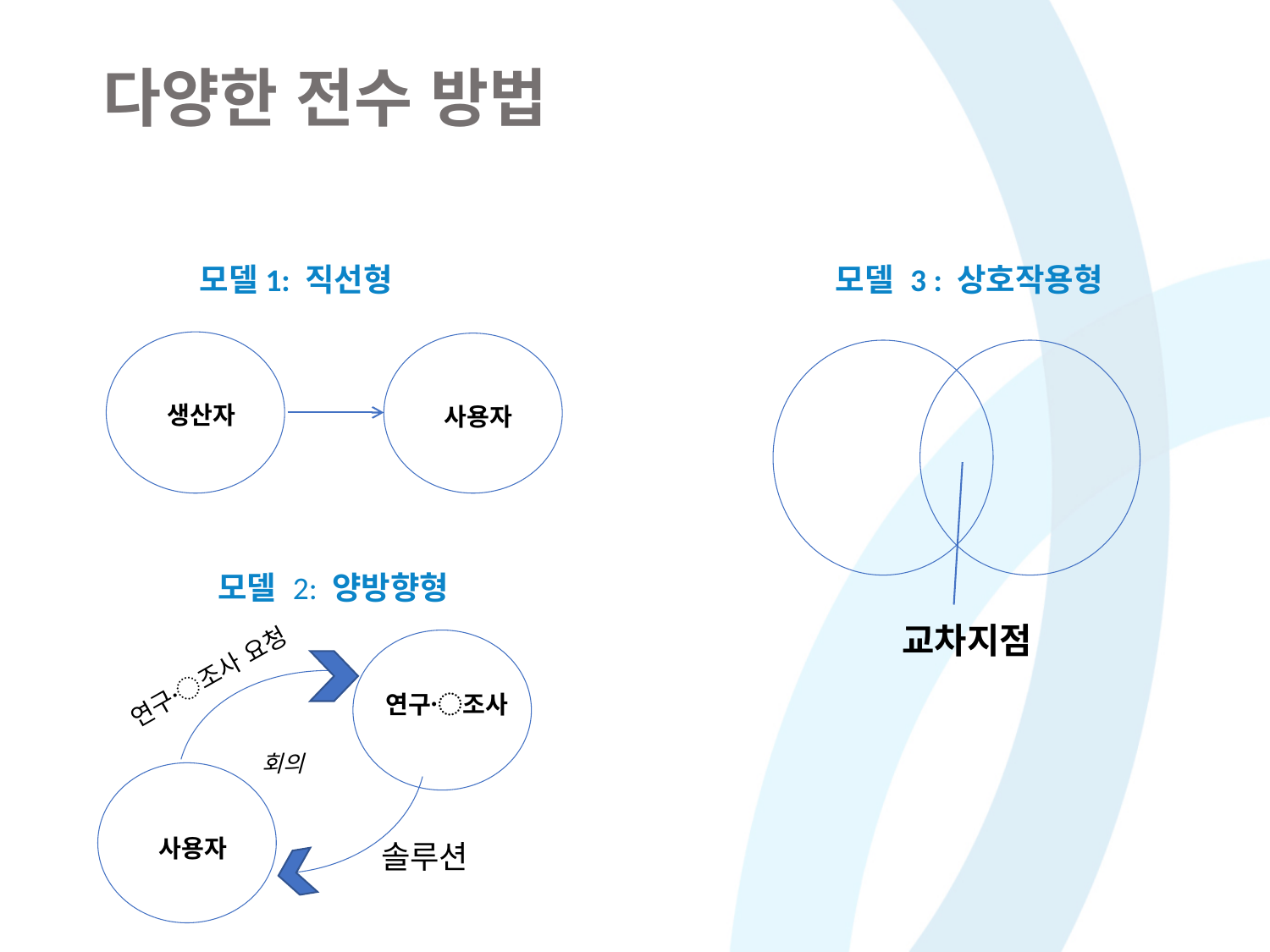

다양한 전수 방법
모델1: 직선형
모델 3 : 상호작용형

  사용자
   생산자

교차지점
모델 2: 양방향형

연구〮조사

연구〮조사 요청
회의

사용자
솔루션